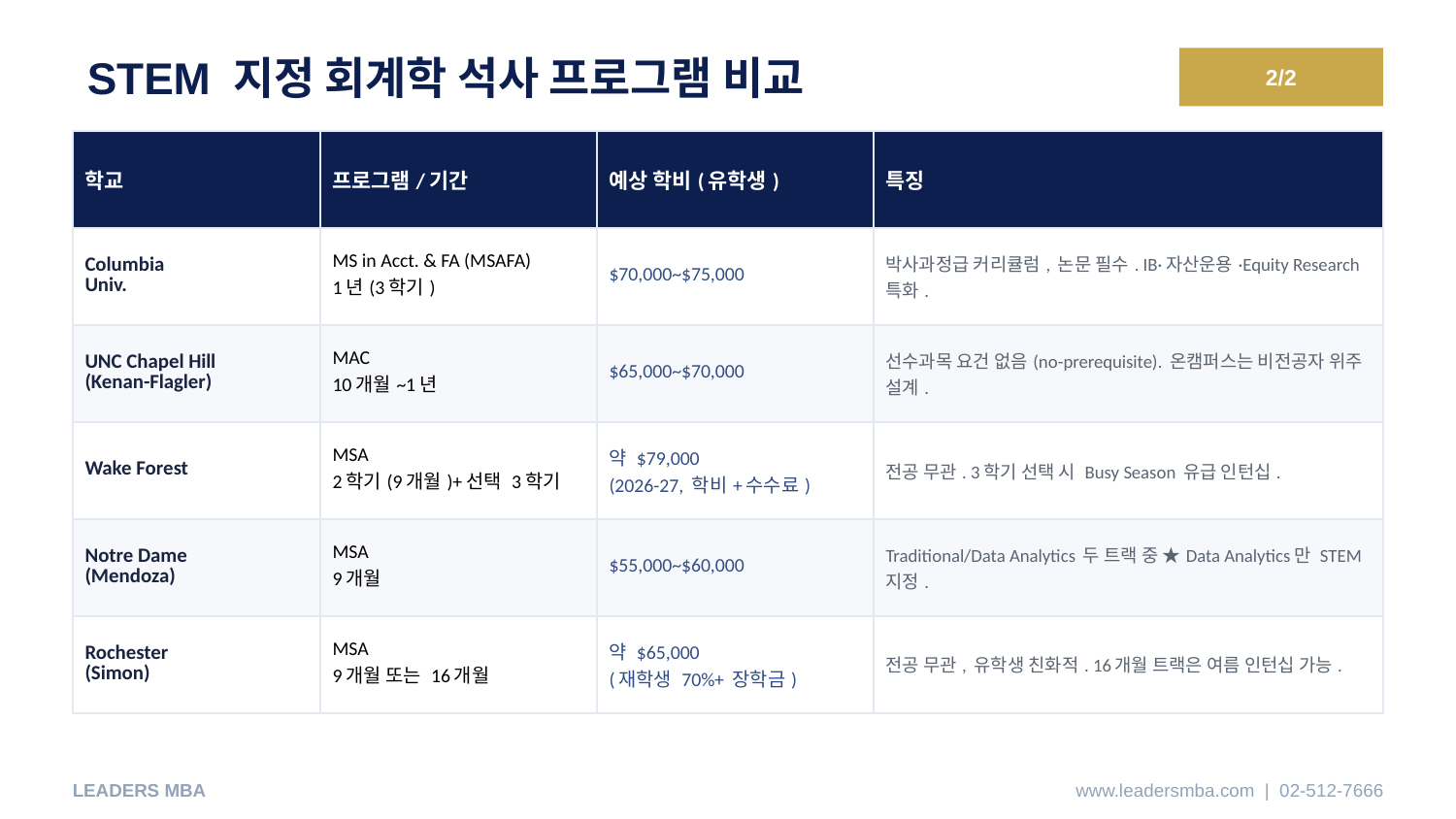

STEM 지정 회계학 석사 프로그램 비교
2/2
| 학교 | 프로그램/기간 | 예상 학비(유학생) | 특징 |
| --- | --- | --- | --- |
| Columbia Univ. | MS in Acct. & FA (MSAFA) 1년(3학기) | $70,000~$75,000 | 박사과정급 커리큘럼, 논문 필수. IB·자산운용·Equity Research 특화. |
| UNC Chapel Hill (Kenan-Flagler) | MAC 10개월~1년 | $65,000~$70,000 | 선수과목 요건 없음(no-prerequisite). 온캠퍼스는 비전공자 위주 설계. |
| Wake Forest | MSA 2학기(9개월)+선택 3학기 | 약 $79,000 (2026-27, 학비+수수료) | 전공 무관. 3학기 선택 시 Busy Season 유급 인턴십. |
| Notre Dame (Mendoza) | MSA 9개월 | $55,000~$60,000 | Traditional/Data Analytics 두 트랙 중 ★Data Analytics만 STEM 지정. |
| Rochester (Simon) | MSA 9개월 또는 16개월 | 약 $65,000 (재학생 70%+ 장학금) | 전공 무관, 유학생 친화적. 16개월 트랙은 여름 인턴십 가능. |
LEADERS MBA
www.leadersmba.com  |  02-512-7666